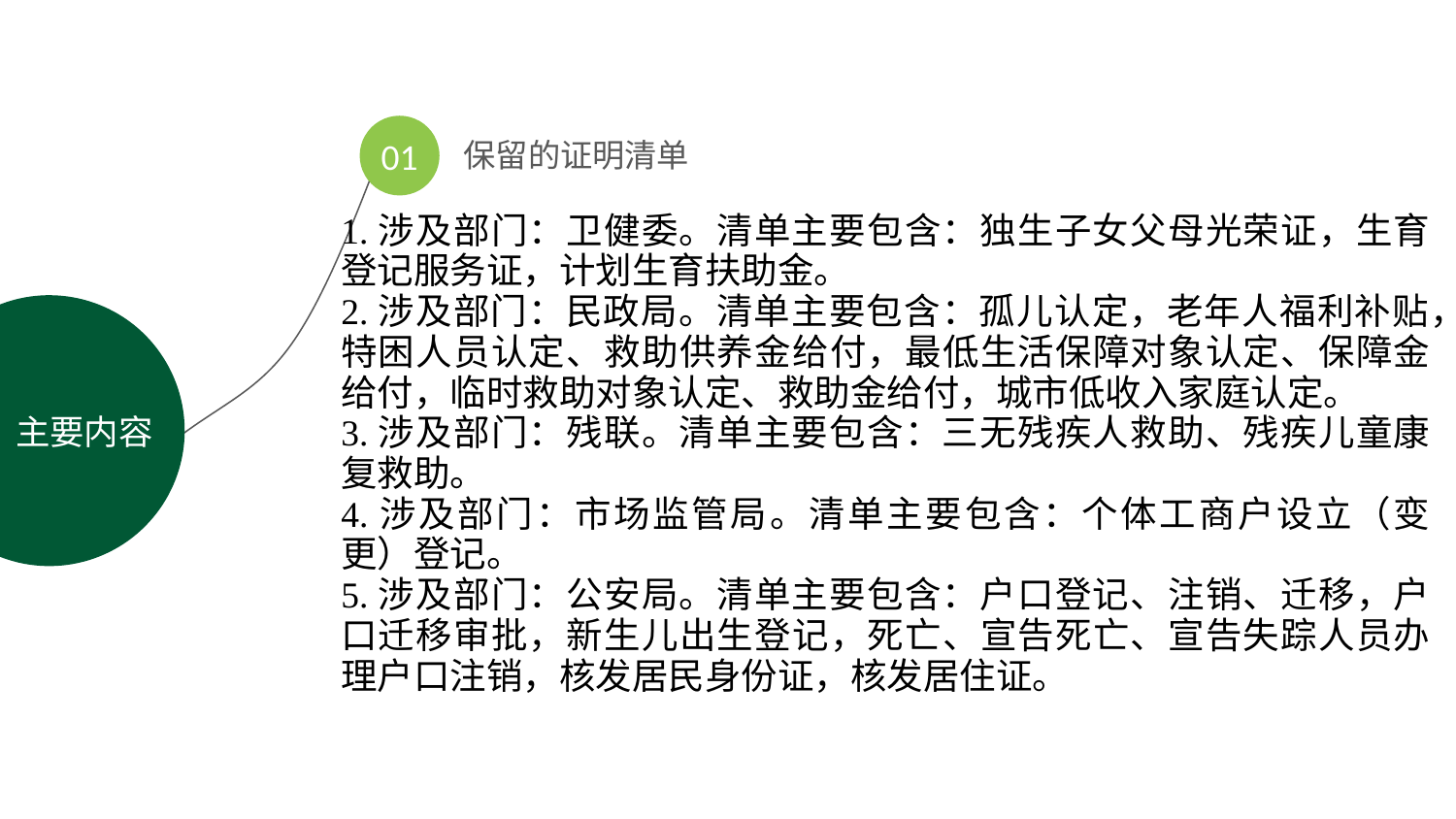

01
保留的证明清单

1.涉及部门：卫健委。清单主要包含：独生子女父母光荣证，生育登记服务证，计划生育扶助金。
2.涉及部门：民政局。清单主要包含：孤儿认定，老年人福利补贴，特困人员认定、救助供养金给付，最低生活保障对象认定、保障金给付，临时救助对象认定、救助金给付，城市低收入家庭认定。
3.涉及部门：残联。清单主要包含：三无残疾人救助、残疾儿童康复救助。
4.涉及部门：市场监管局。清单主要包含：个体工商户设立（变更）登记。
5.涉及部门：公安局。清单主要包含：户口登记、注销、迁移，户口迁移审批，新生儿出生登记，死亡、宣告死亡、宣告失踪人员办理户口注销，核发居民身份证，核发居住证。
主要内容